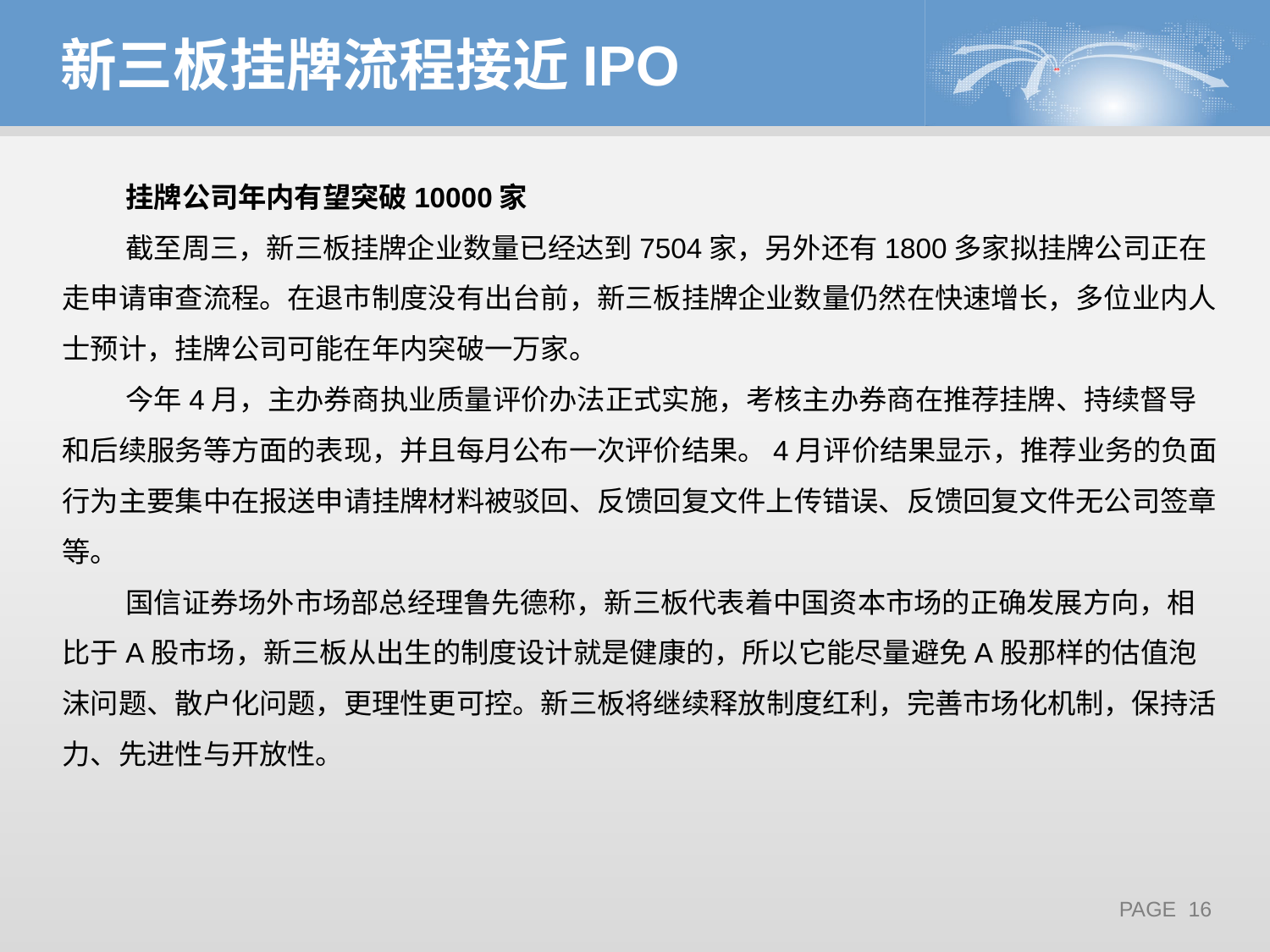

新三板挂牌流程接近IPO
挂牌公司年内有望突破10000家
截至周三，新三板挂牌企业数量已经达到7504家，另外还有1800多家拟挂牌公司正在走申请审查流程。在退市制度没有出台前，新三板挂牌企业数量仍然在快速增长，多位业内人士预计，挂牌公司可能在年内突破一万家。
今年4月，主办券商执业质量评价办法正式实施，考核主办券商在推荐挂牌、持续督导和后续服务等方面的表现，并且每月公布一次评价结果。4月评价结果显示，推荐业务的负面行为主要集中在报送申请挂牌材料被驳回、反馈回复文件上传错误、反馈回复文件无公司签章等。
国信证券场外市场部总经理鲁先德称，新三板代表着中国资本市场的正确发展方向，相比于A股市场，新三板从出生的制度设计就是健康的，所以它能尽量避免A股那样的估值泡沫问题、散户化问题，更理性更可控。新三板将继续释放制度红利，完善市场化机制，保持活力、先进性与开放性。